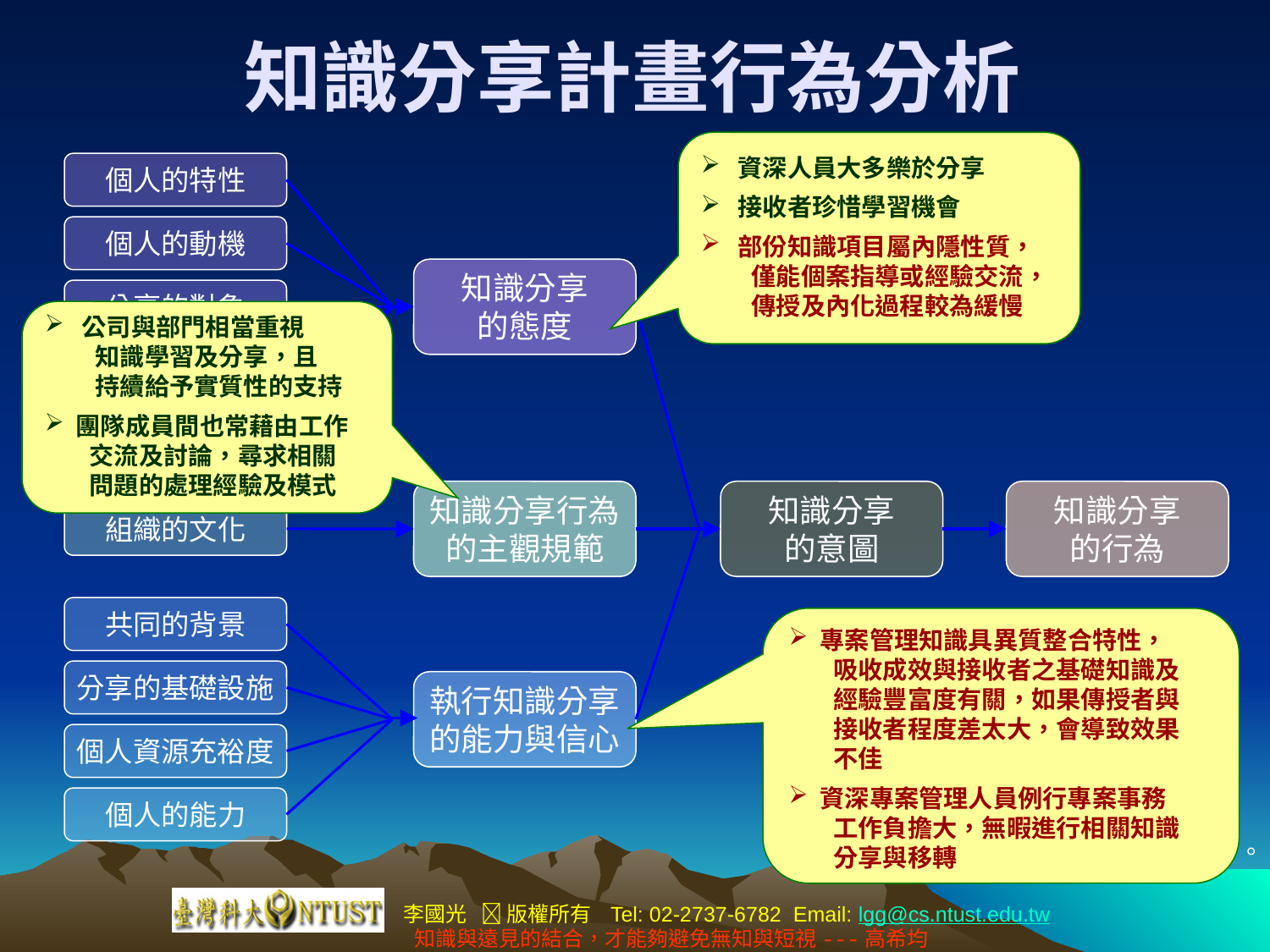

# 知識分享計畫行為分析

  資深人員大多樂於分享
  接收者珍惜學習機會
  部份知識項目屬內隱性質，
     僅能個案指導或經驗交流，
     傳授及內化過程較為緩慢

個人的特性
個人的動機
知識分享
的態度
分享的對象
分享知識的類型
回報的預期
知識分享行為
的主觀規範
知識分享
的意圖
知識分享
的行為
組織的文化
共同的背景
分享的基礎設施
執行知識分享
的能力與信心

個人資源充裕度
個人的能力

  公司與部門相當重視
     知識學習及分享，且
     持續給予實質性的支持
 團隊成員間也常藉由工作
    交流及討論，尋求相關
    問題的處理經驗及模式

 專案管理知識具異質整合特性，
    吸收成效與接收者之基礎知識及
    經驗豐富度有關，如果傳授者與
    接收者程度差太大，會導致效果
    不佳
 資深專案管理人員例行專案事務
    工作負擔大，無暇進行相關知識
    分享與移轉

18/53
資料來源：知識管理，林東清著，2005。